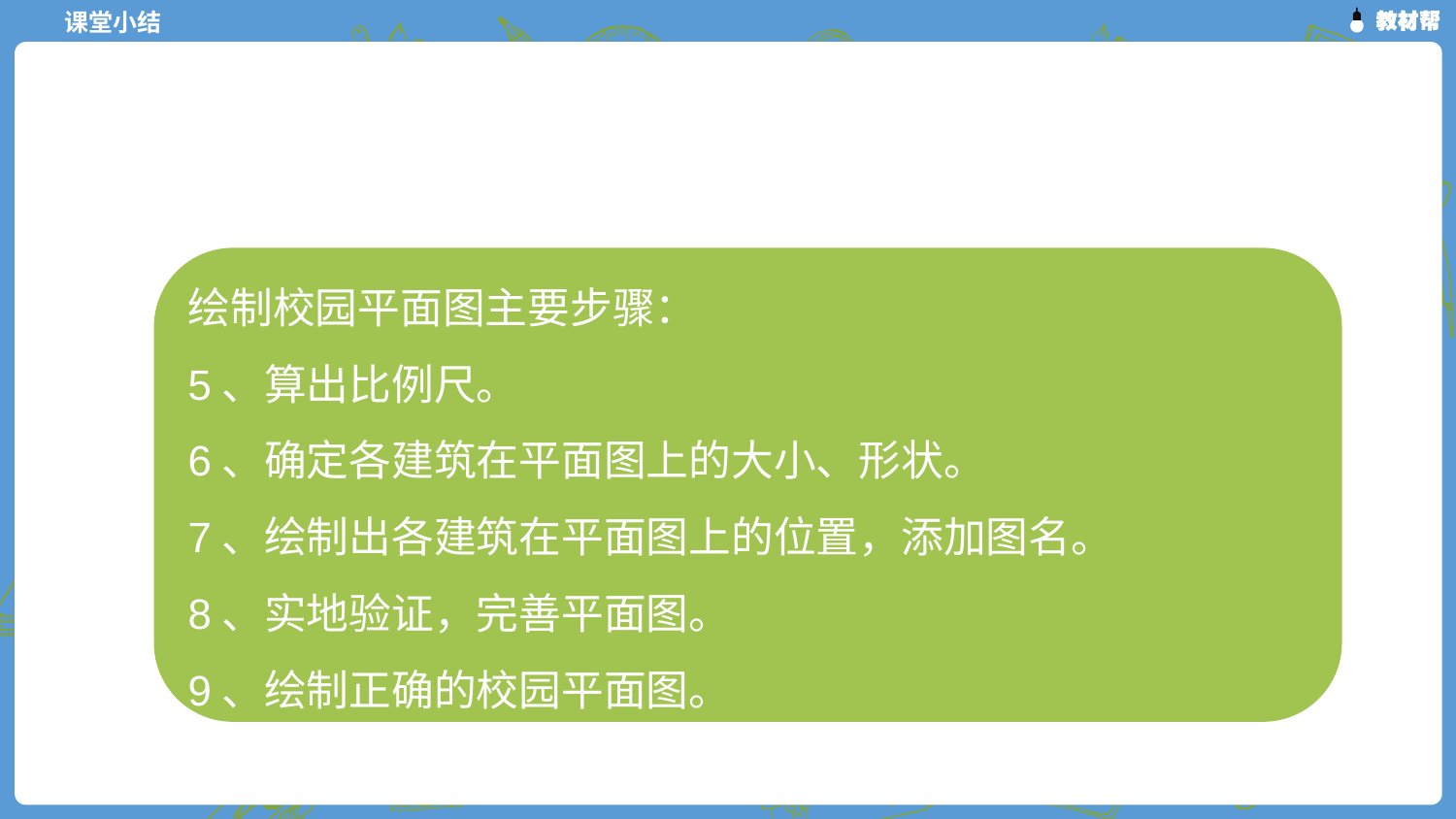

绘制校园平面图主要步骤：
5、算出比例尺。
6、确定各建筑在平面图上的大小、形状。
7、绘制出各建筑在平面图上的位置，添加图名。
8、实地验证，完善平面图。
9、绘制正确的校园平面图。